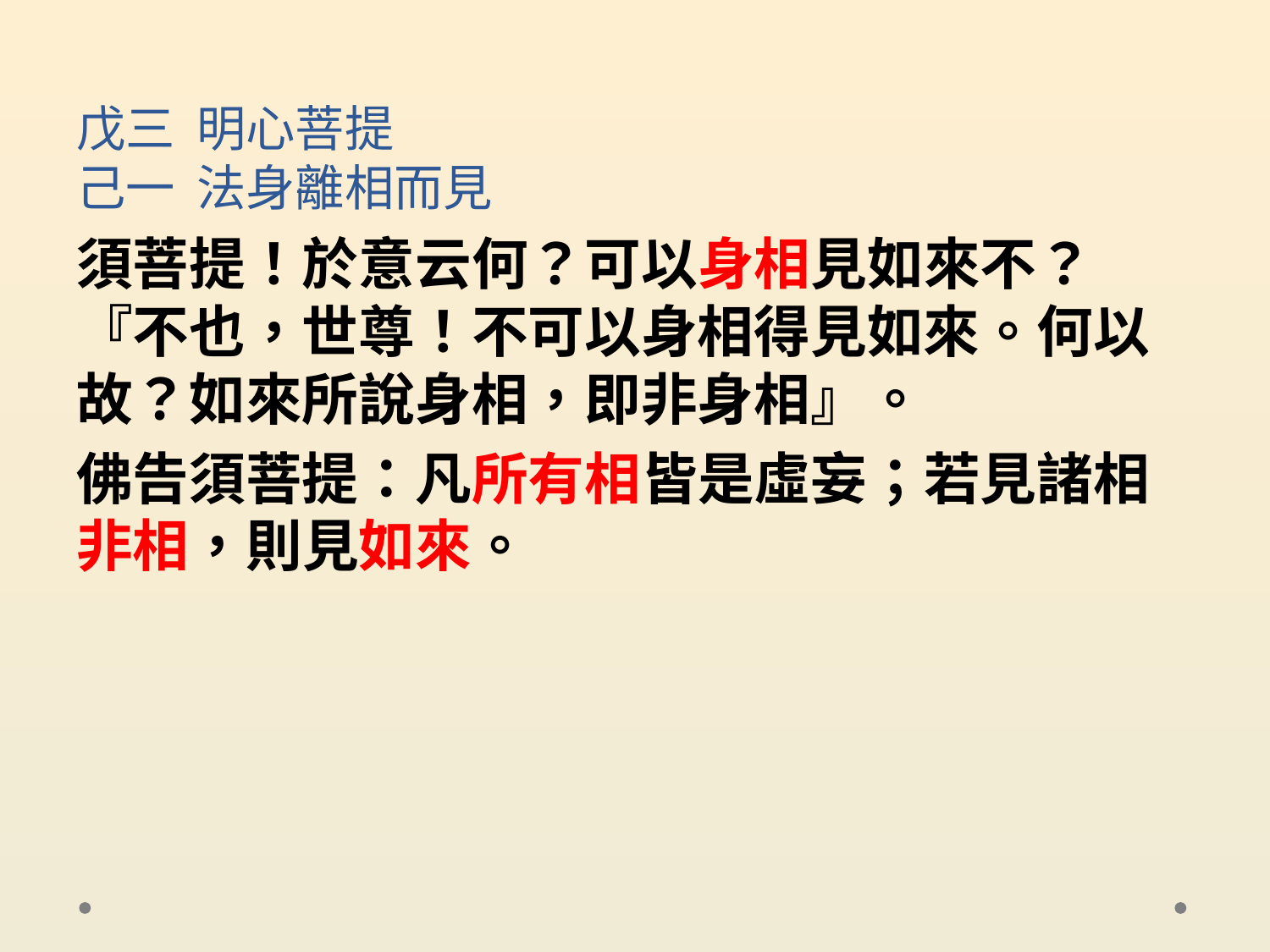

# 戊三  明心菩提 己一  法身離相而見
須菩提！於意云何？可以身相見如來不？『不也，世尊！不可以身相得見如來。何以故？如來所說身相，即非身相』。
佛告須菩提：凡所有相皆是虛妄；若見諸相非相，則見如來。